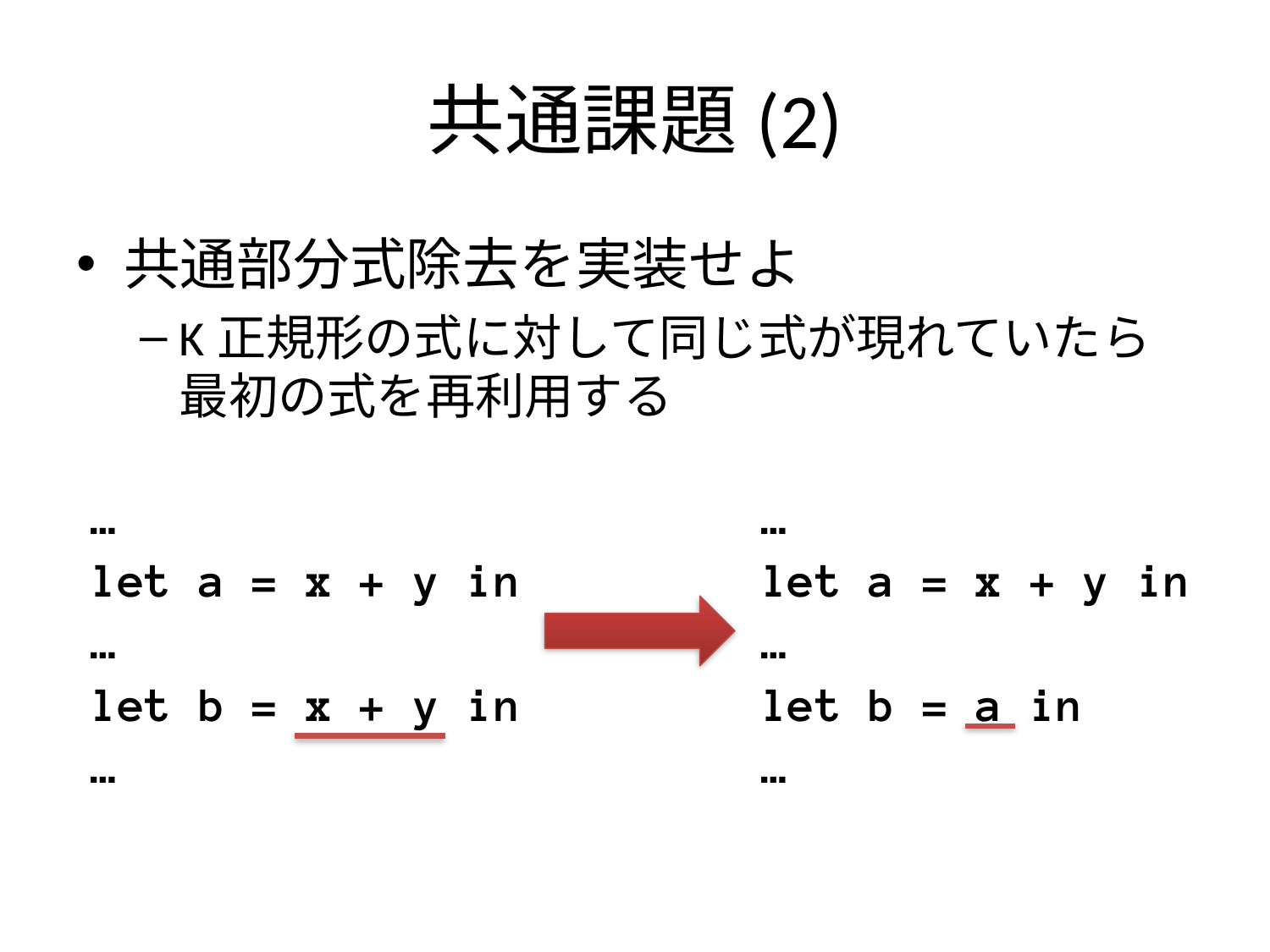

# 共通課題(2)
共通部分式除去を実装せよ
K正規形の式に対して同じ式が現れていたら
最初の式を再利用する

…
let a = x + y in
…
let b = x + y in
…
…
let a = x + y in
…
let b = a in
…